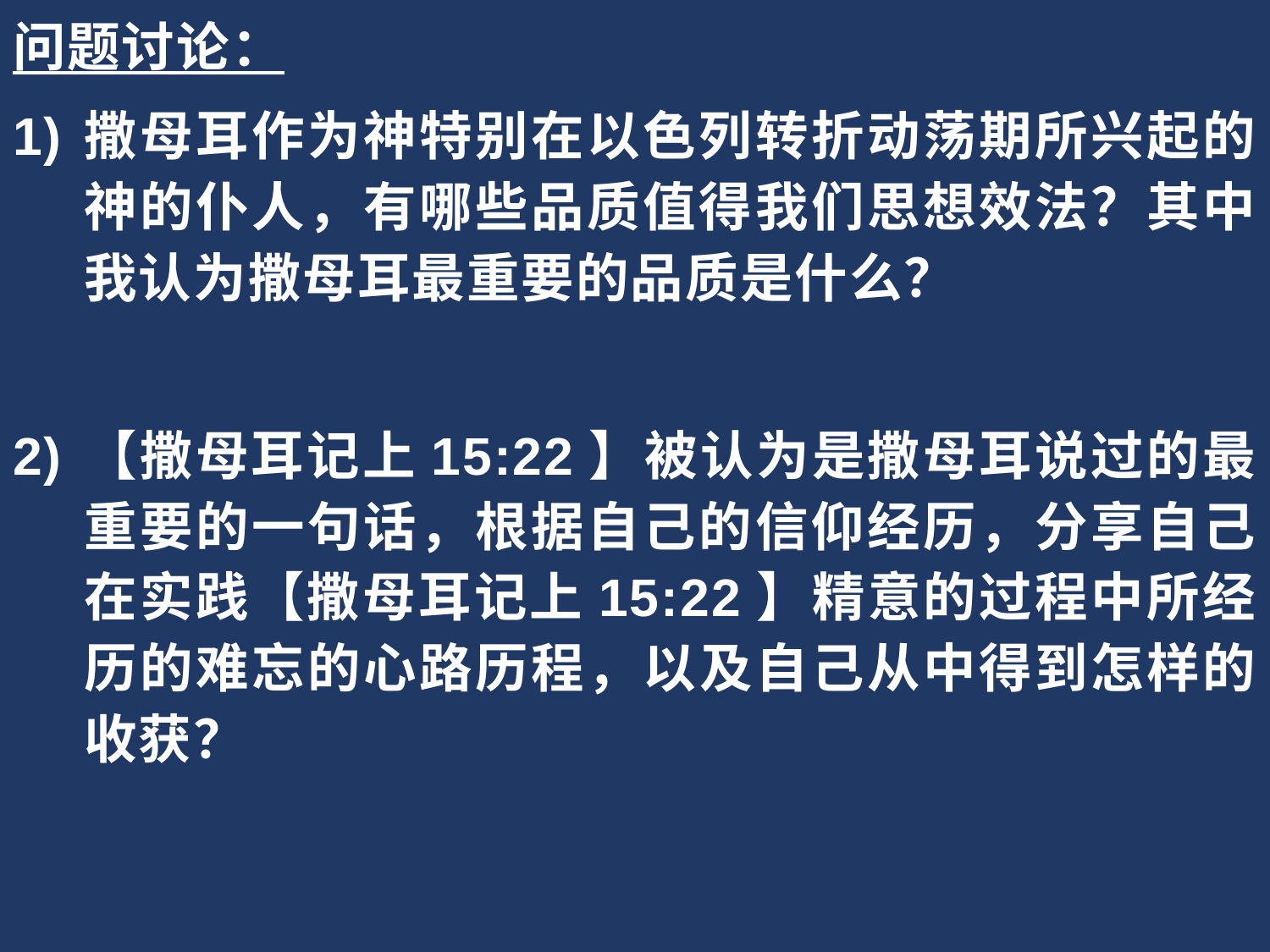

问题讨论：
撒母耳作为神特别在以色列转折动荡期所兴起的神的仆人，有哪些品质值得我们思想效法？其中我认为撒母耳最重要的品质是什么？

【撒母耳记上15:22】被认为是撒母耳说过的最重要的一句话，根据自己的信仰经历，分享自己在实践【撒母耳记上15:22】精意的过程中所经历的难忘的心路历程，以及自己从中得到怎样的收获？